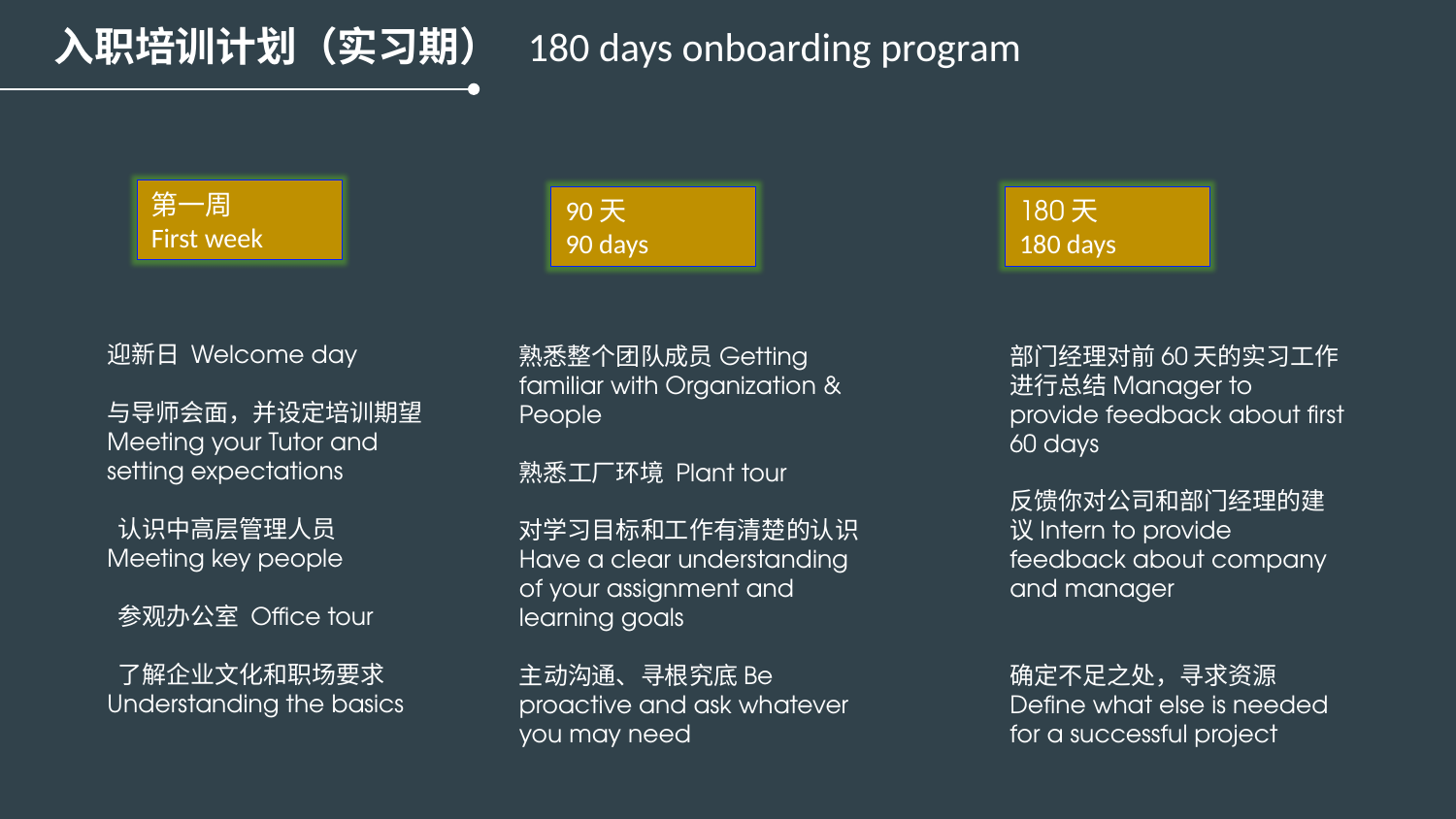

入职培训计划（实习期）  180 days onboarding program

第一周
First week
180天
180 days
90天
90 days

迎新日 Welcome day

与导师会面，并设定培训期望
Meeting your Tutor and setting expectations

 认识中高层管理人员Meeting key people

 参观办公室 Office tour

 了解企业文化和职场要求Understanding the basics
熟悉整个团队成员Getting familiar with Organization & People

熟悉工厂环境 Plant tour

对学习目标和工作有清楚的认识Have a clear understanding of your assignment and learning goals

主动沟通、寻根究底Be proactive and ask whatever you may need
部门经理对前60天的实习工作进行总结Manager to provide feedback about first 60 days

反馈你对公司和部门经理的建议Intern to provide feedback about company and manager

确定不足之处，寻求资源Define what else is needed for a successful project